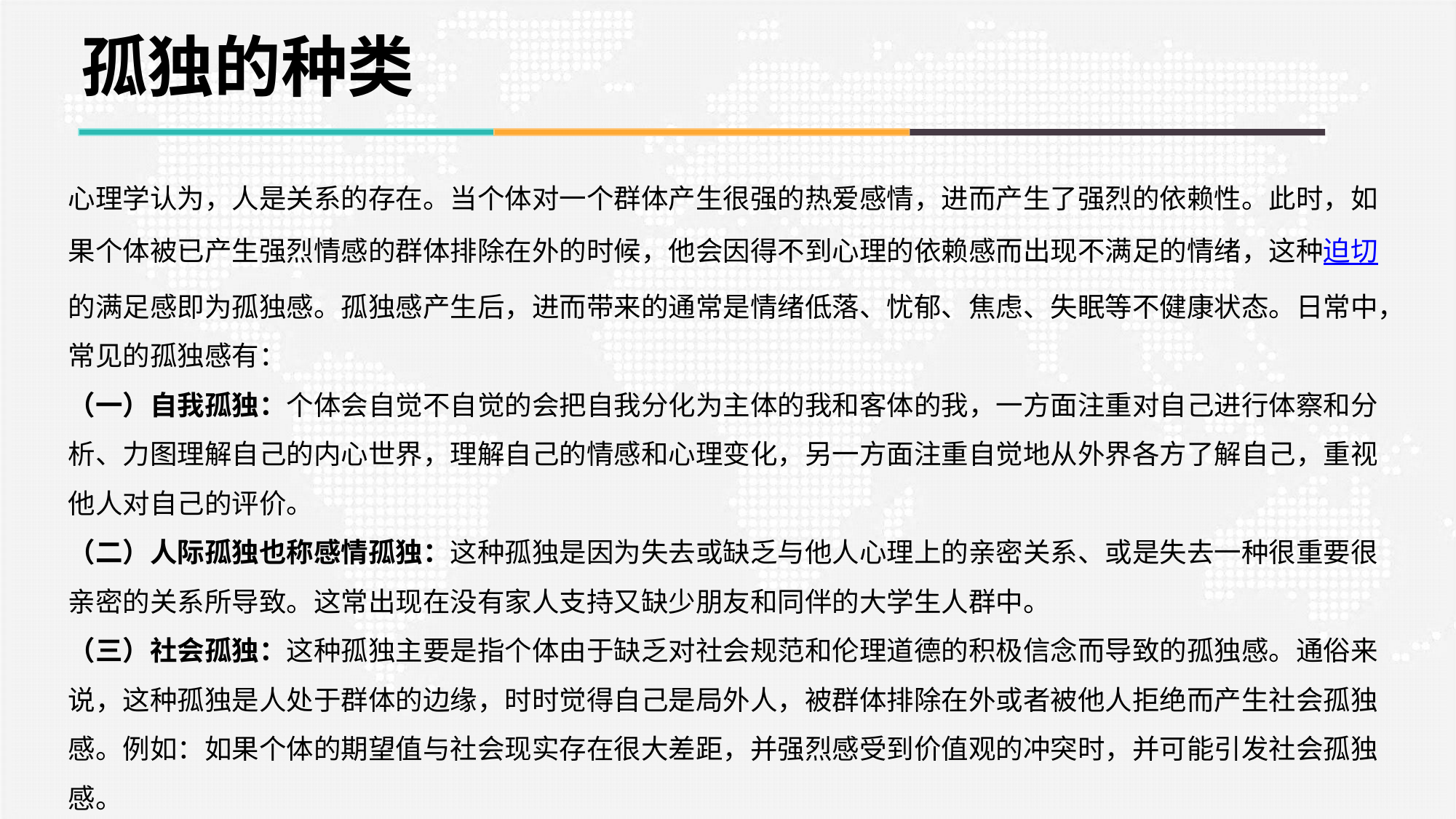

孤独的种类

心理学认为，人是关系的存在。当个体对一个群体产生很强的热爱感情，进而产生了强烈的依赖性。此时，如果个体被已产生强烈情感的群体排除在外的时候，他会因得不到心理的依赖感而出现不满足的情绪，这种迫切的满足感即为孤独感。孤独感产生后，进而带来的通常是情绪低落、忧郁、焦虑、失眠等不健康状态。日常中，常见的孤独感有：
（一）自我孤独：个体会自觉不自觉的会把自我分化为主体的我和客体的我，一方面注重对自己进行体察和分析、力图理解自己的内心世界，理解自己的情感和心理变化，另一方面注重自觉地从外界各方了解自己，重视他人对自己的评价。
（二）人际孤独也称感情孤独：这种孤独是因为失去或缺乏与他人心理上的亲密关系、或是失去一种很重要很亲密的关系所导致。这常出现在没有家人支持又缺少朋友和同伴的大学生人群中。
（三）社会孤独：这种孤独主要是指个体由于缺乏对社会规范和伦理道德的积极信念而导致的孤独感。通俗来说，这种孤独是人处于群体的边缘，时时觉得自己是局外人，被群体排除在外或者被他人拒绝而产生社会孤独感。例如：如果个体的期望值与社会现实存在很大差距，并强烈感受到价值观的冲突时，并可能引发社会孤独感。